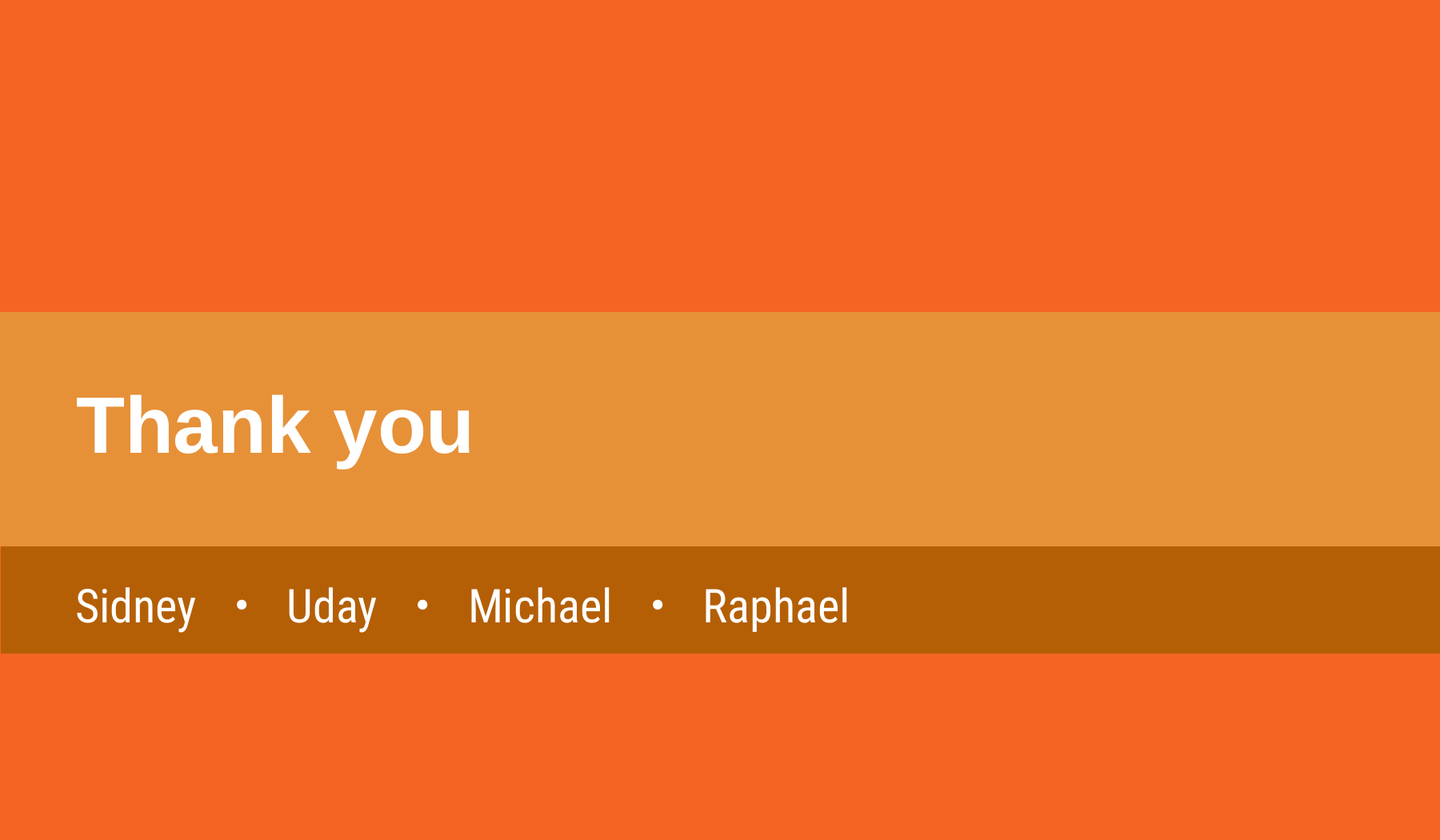

# Thank you

Sidney ・ Uday ・ Michael ・ Raphael